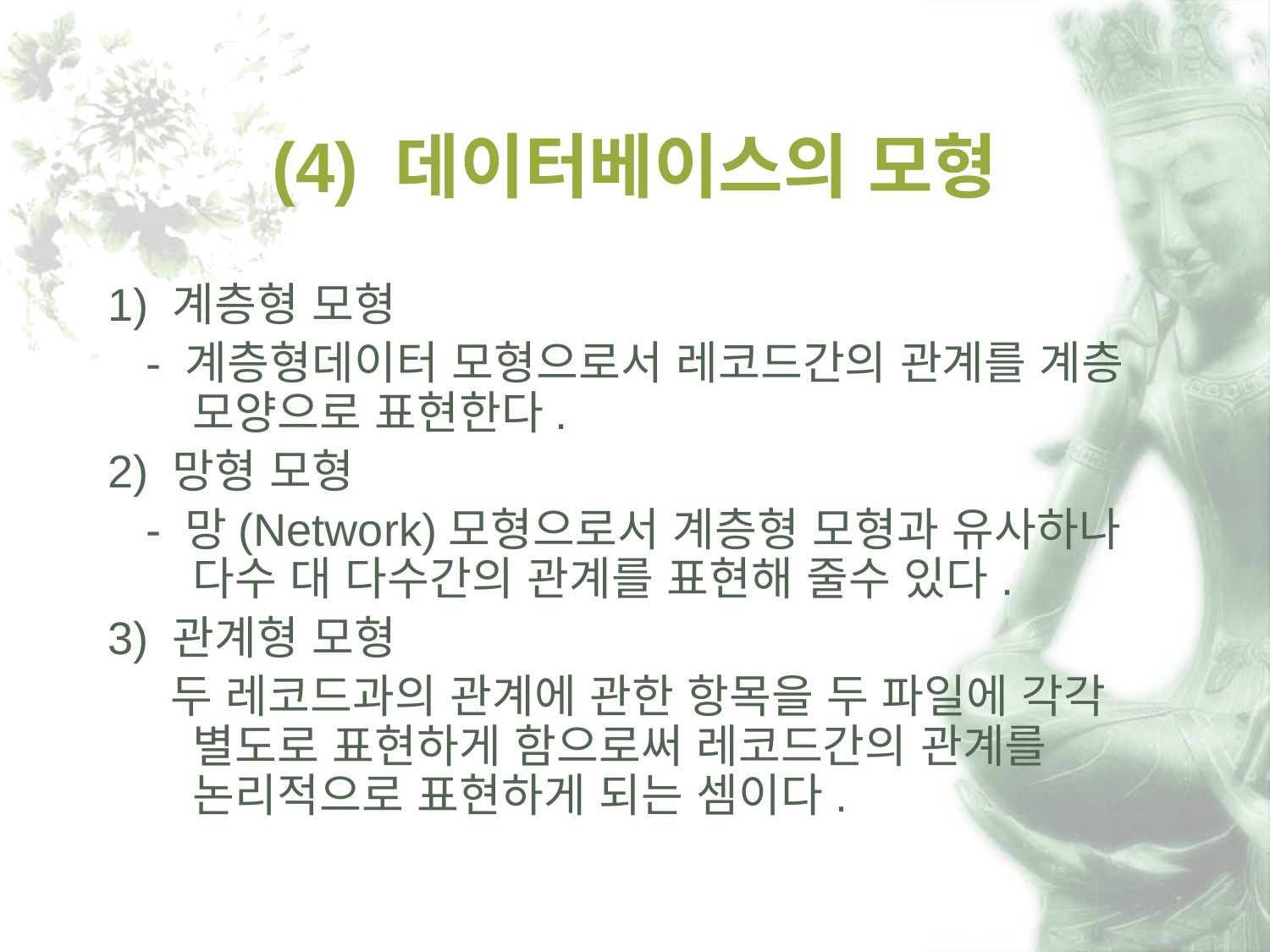

# (4) 데이터베이스의 모형
1) 계층형 모형
   - 계층형데이터 모형으로서 레코드간의 관계를 계층 모양으로 표현한다.
2) 망형 모형
   - 망(Network)모형으로서 계층형 모형과 유사하나 다수 대 다수간의 관계를 표현해 줄수 있다.
3) 관계형 모형
    두 레코드과의 관계에 관한 항목을 두 파일에 각각 별도로 표현하게 함으로써 레코드간의 관계를 논리적으로 표현하게 되는 셈이다.